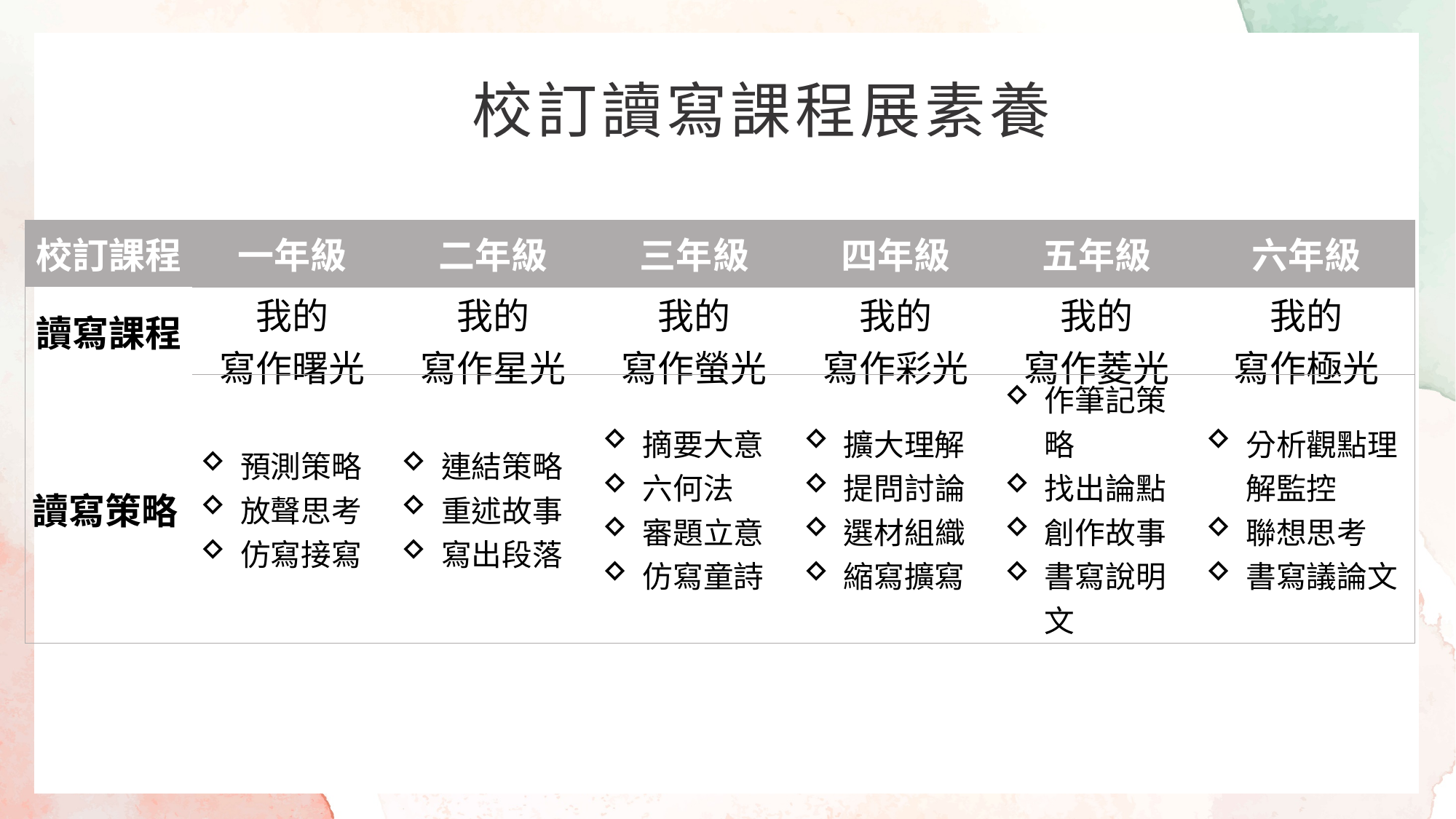

校訂讀寫課程展素養
| 校訂課程 | 一年級 | 二年級 | 三年級 | 四年級 | 五年級 | 六年級 |
| --- | --- | --- | --- | --- | --- | --- |
| 讀寫課程 | 我的 寫作曙光 | 我的 寫作星光 | 我的 寫作螢光 | 我的 寫作彩光 | 我的 寫作菱光 | 我的 寫作極光 |
| 讀寫策略 | 預測策略 放聲思考 仿寫接寫 | 連結策略 重述故事 寫出段落 | 摘要大意 六何法 審題立意 仿寫童詩 | 擴大理解 提問討論 選材組織 縮寫擴寫 | 作筆記策略 找出論點 創作故事 書寫說明文 | 分析觀點理解監控 聯想思考 書寫議論文 |